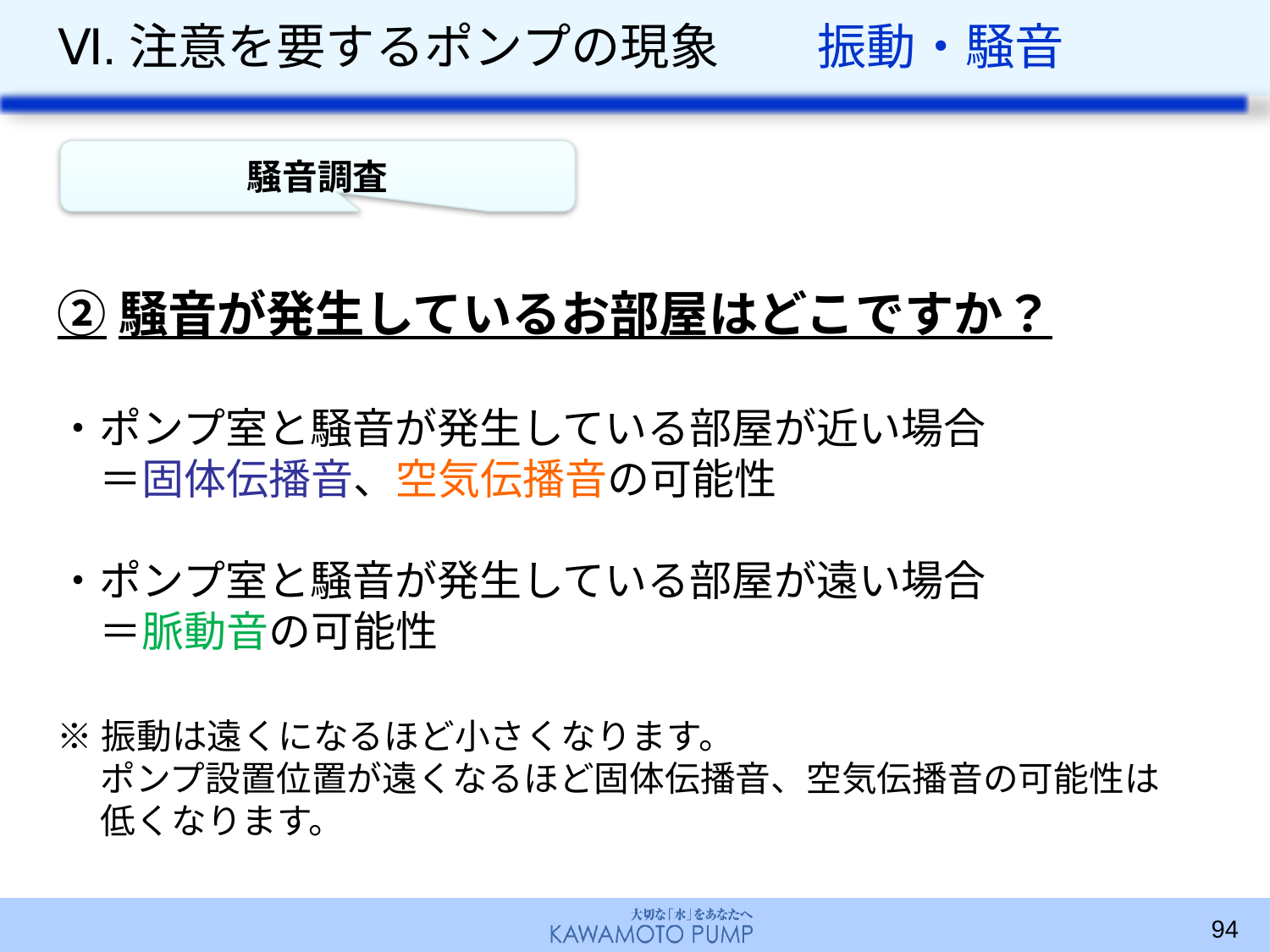

# Ⅵ.注意を要するポンプの現象　　振動・騒音
騒音調査
②騒音が発生しているお部屋はどこですか？

・ポンプ室と騒音が発生している部屋が近い場合
　＝固体伝播音、空気伝播音の可能性

・ポンプ室と騒音が発生している部屋が遠い場合
　＝脈動音の可能性

※振動は遠くになるほど小さくなります。
　 ポンプ設置位置が遠くなるほど固体伝播音、空気伝播音の可能性は
　 低くなります。

94